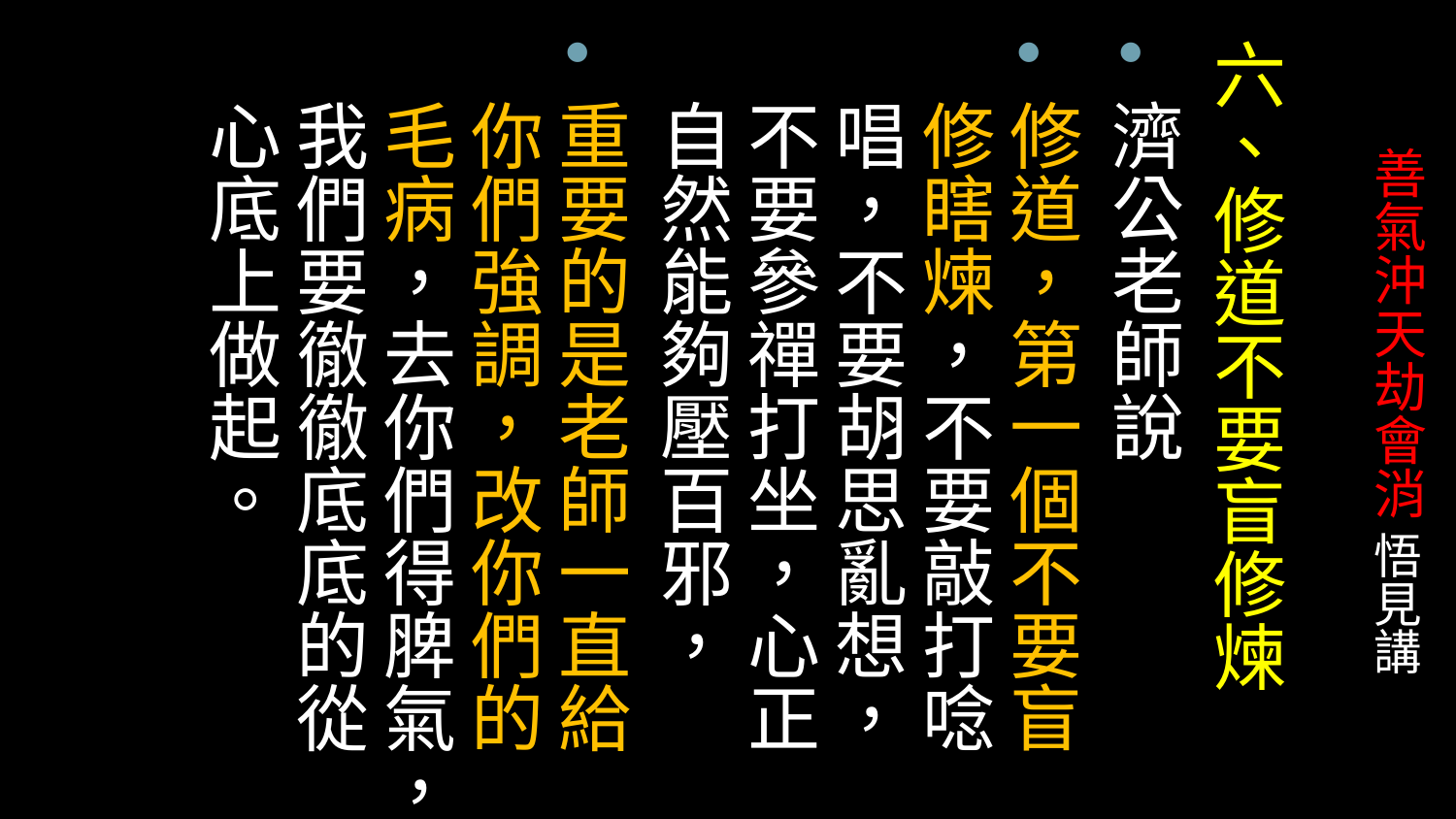

六、修道不要盲修煉
濟公老師說
修道，第一個不要盲修瞎煉，不要敲打唸唱，不要胡思亂想，不要參禪打坐，心正自然能夠壓百邪，
重要的是老師一直給你們強調，改你們的毛病，去你們得脾氣，我們要徹徹底底的從心底上做起。
# 善氣沖天劫會消 悟見講